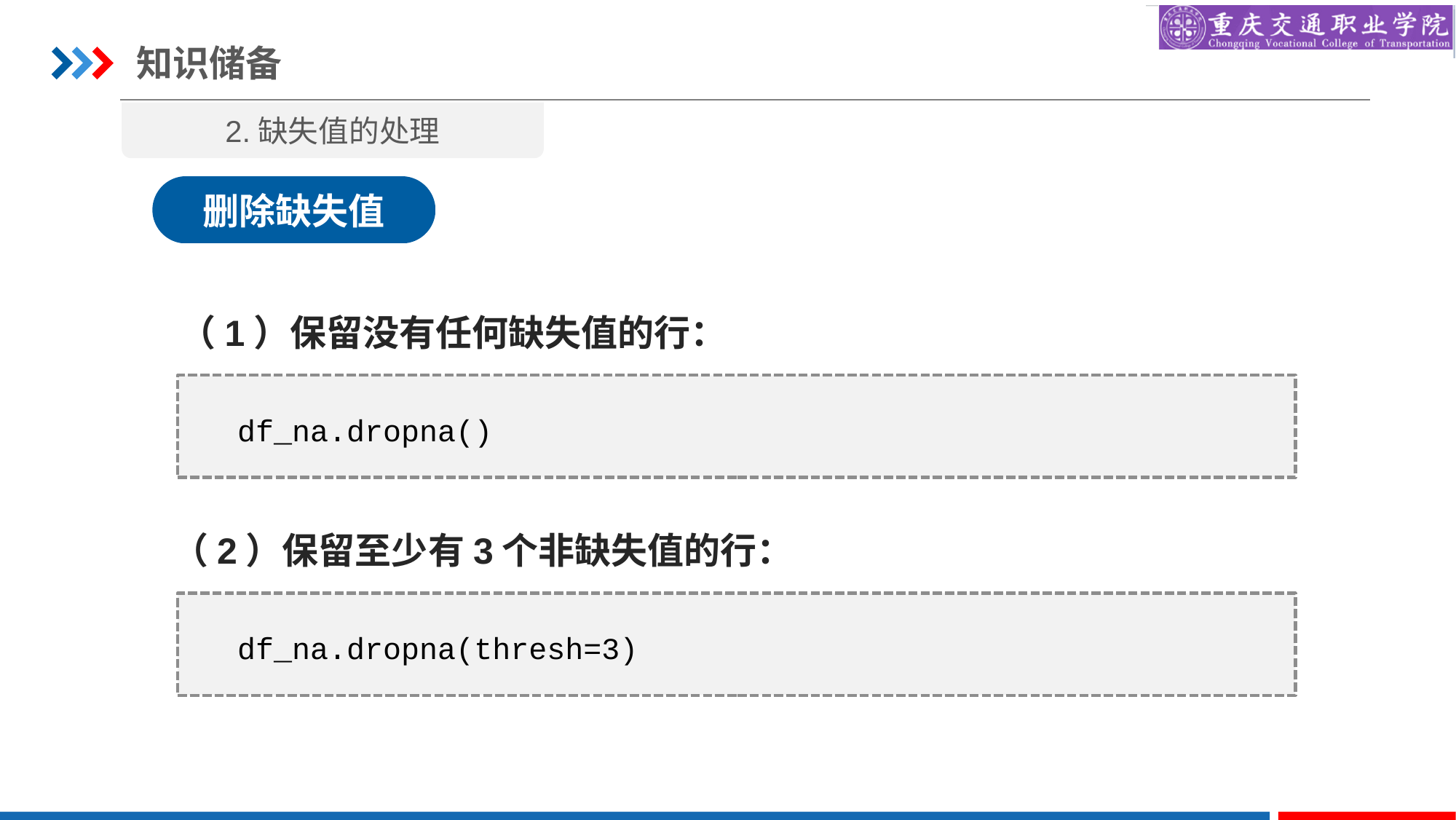

知识储备

2.缺失值的处理
删除缺失值
（1）保留没有任何缺失值的行：

df_na.dropna()
（2）保留至少有3个非缺失值的行：

df_na.dropna(thresh=3)